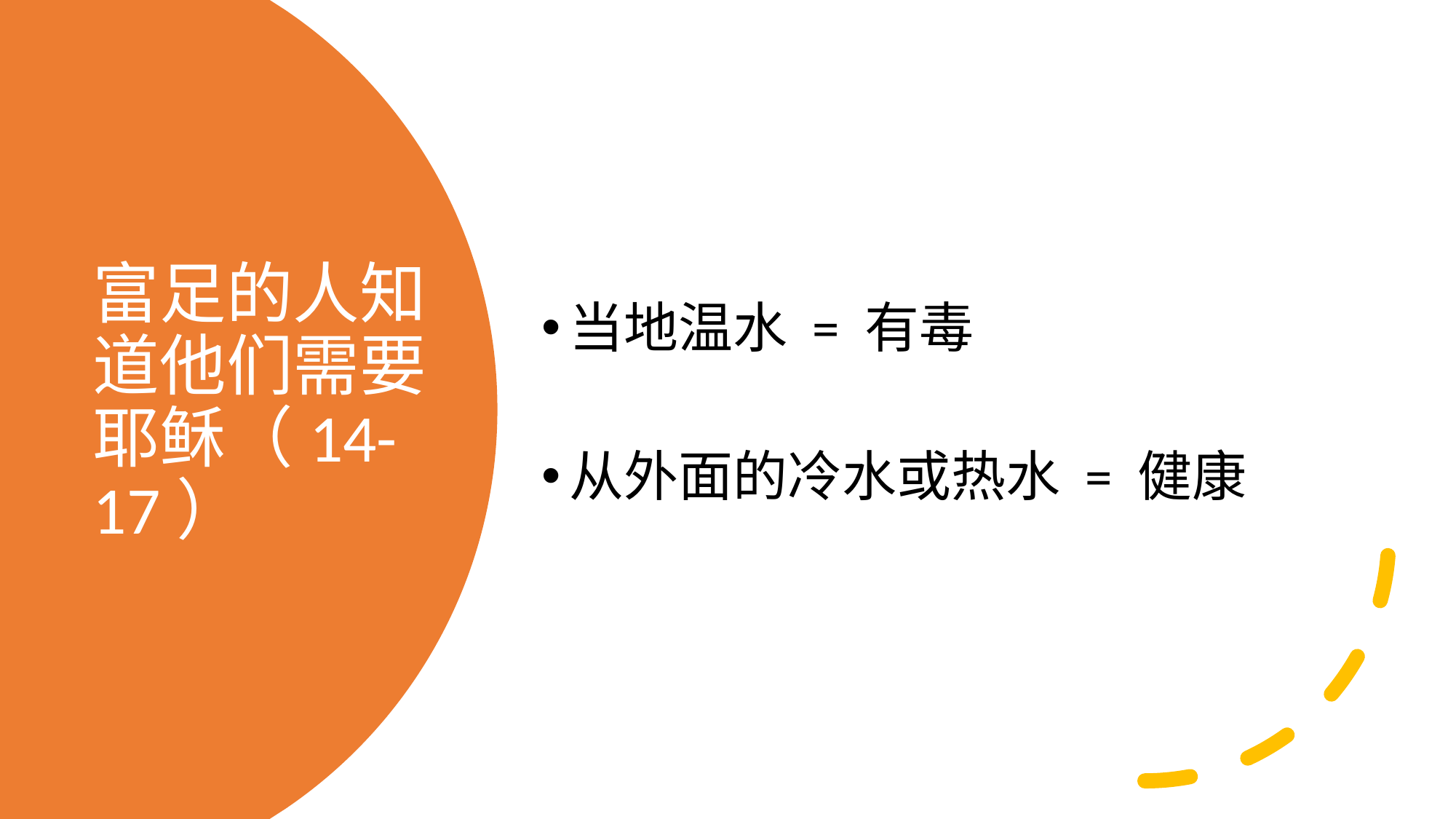

当地温水 = 有毒

从外面的冷水或热水 = 健康
# 富足的人知道他们需要耶稣（14-17）